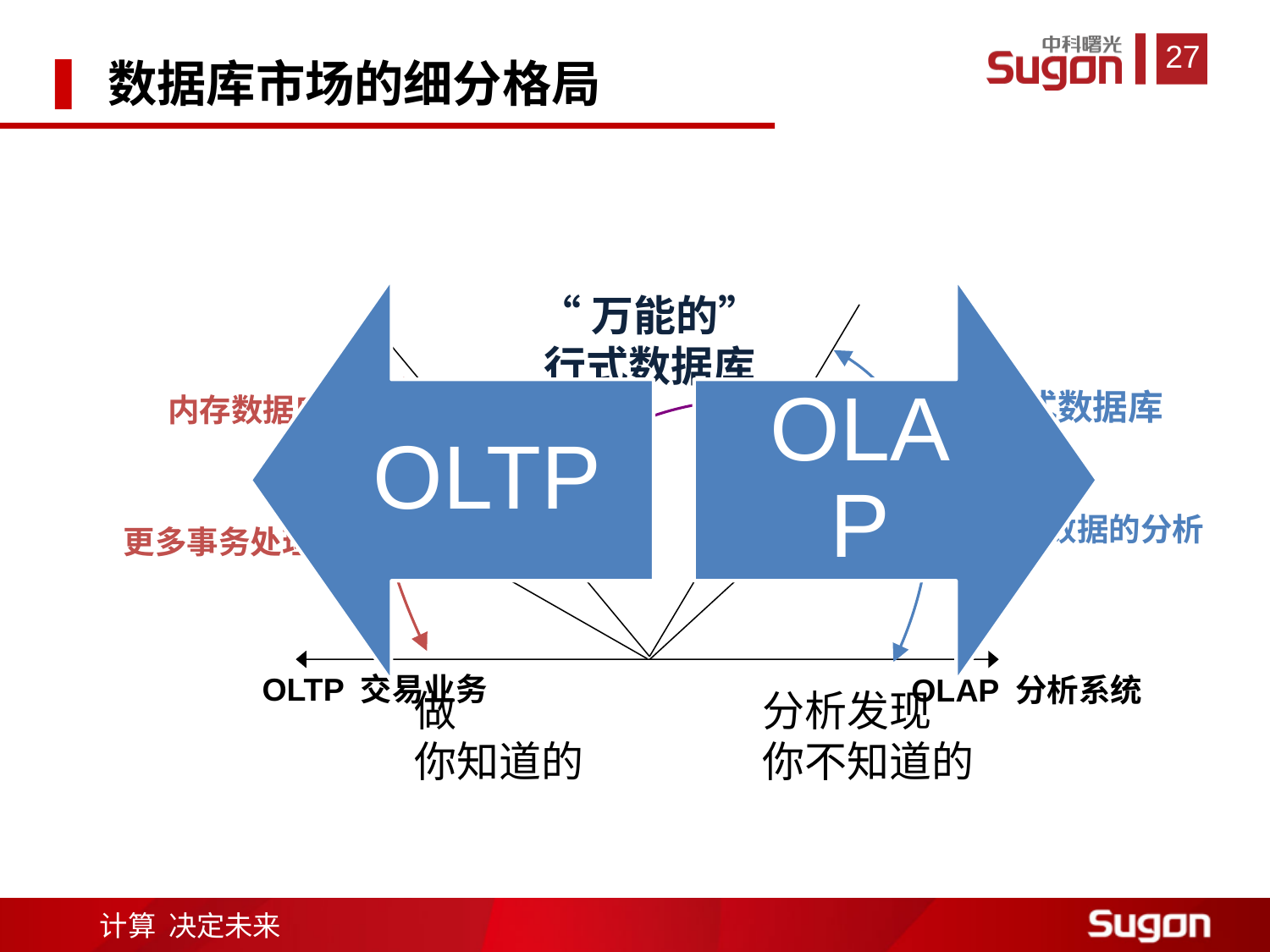

数据库市场的细分格局

OLTP
OLAP
做
你知道的
分析发现
你不知道的
“万能的”
行式数据库

列式数据库

更大量数据的分析

内存数据库

更多事务处理

OLTP 交易业务
OLAP 分析系统